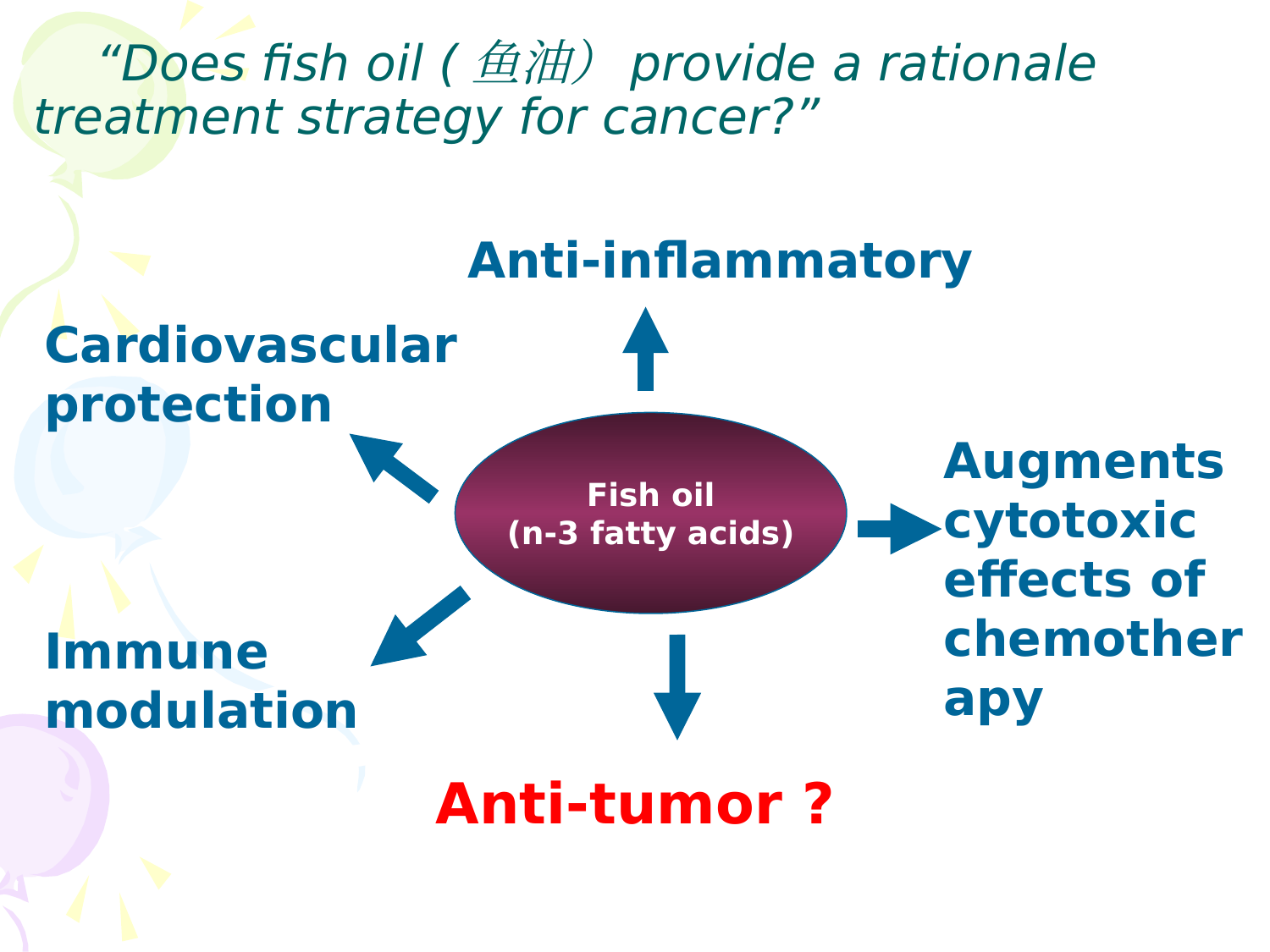

“Does fish oil (鱼油）provide a rationale treatment strategy for cancer?”
Anti-inflammatory
Cardiovascular protection

Fish oil
(n-3 fatty acids)
Augments cytotoxic effects of chemotherapy

Immune modulation

Anti-tumor ?